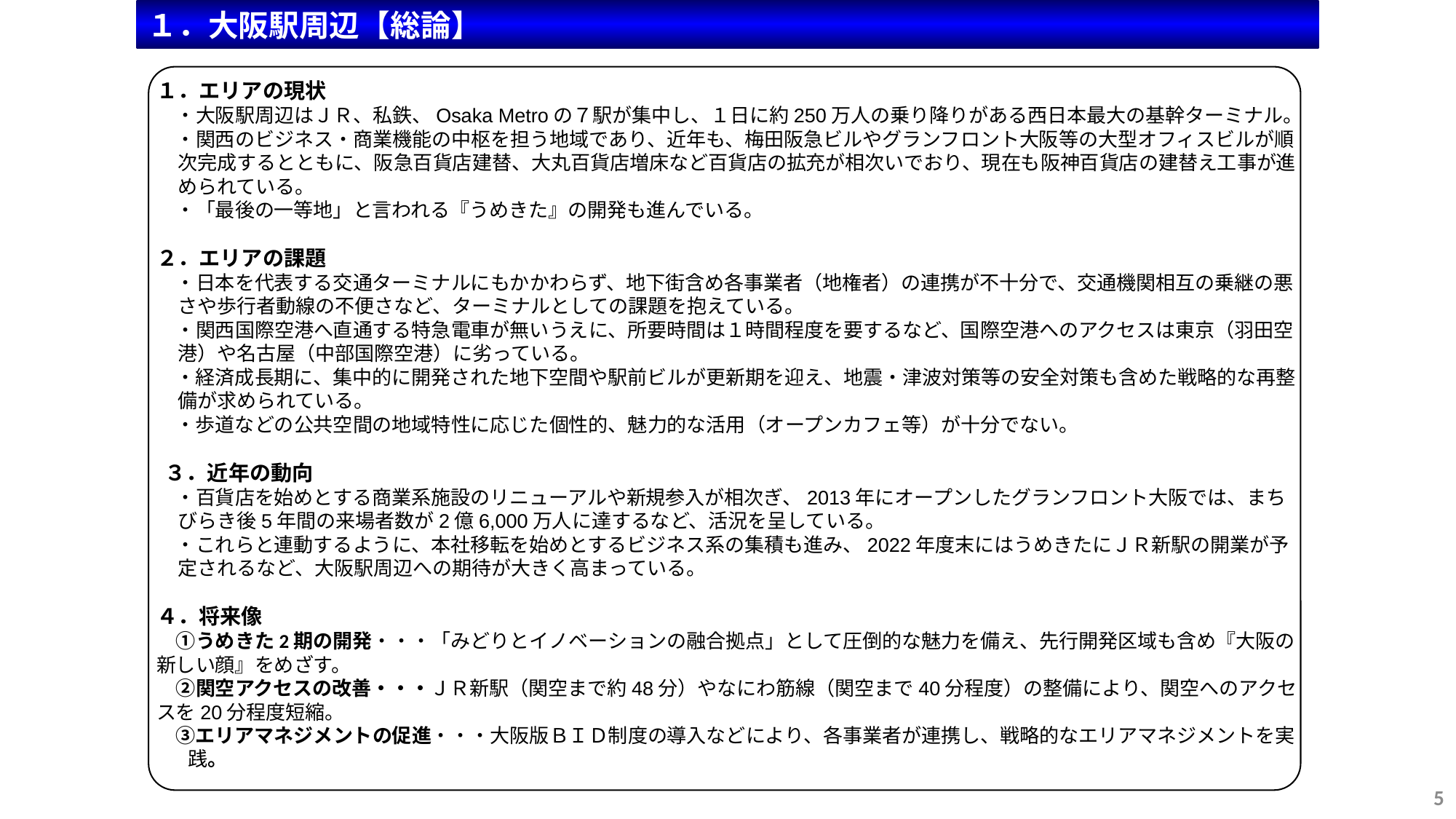

１．大阪駅周辺【総論】

１．エリアの現状
　・大阪駅周辺はＪＲ、私鉄、Osaka Metroの７駅が集中し、１日に約250万人の乗り降りがある西日本最大の基幹ターミナル。
　・関西のビジネス・商業機能の中枢を担う地域であり、近年も、梅田阪急ビルやグランフロント大阪等の大型オフィスビルが順次完成するとともに、阪急百貨店建替、大丸百貨店増床など百貨店の拡充が相次いでおり、現在も阪神百貨店の建替え工事が進められている。
　・「最後の一等地」と言われる『うめきた』の開発も進んでいる。

２．エリアの課題
　・日本を代表する交通ターミナルにもかかわらず、地下街含め各事業者（地権者）の連携が不十分で、交通機関相互の乗継の悪さや歩行者動線の不便さなど、ターミナルとしての課題を抱えている。
　・関西国際空港へ直通する特急電車が無いうえに、所要時間は１時間程度を要するなど、国際空港へのアクセスは東京（羽田空港）や名古屋（中部国際空港）に劣っている。
　・経済成長期に、集中的に開発された地下空間や駅前ビルが更新期を迎え、地震・津波対策等の安全対策も含めた戦略的な再整備が求められている。
　・歩道などの公共空間の地域特性に応じた個性的、魅力的な活用（オープンカフェ等）が十分でない。

 ３．近年の動向
　・百貨店を始めとする商業系施設のリニューアルや新規参入が相次ぎ、2013年にオープンしたグランフロント大阪では、まちびらき後5年間の来場者数が2億6,000万人に達するなど、活況を呈している。
　・これらと連動するように、本社移転を始めとするビジネス系の集積も進み、2022年度末にはうめきたにＪＲ新駅の開業が予定されるなど、大阪駅周辺への期待が大きく高まっている。

４．将来像
　①うめきた2期の開発・・・「みどりとイノベーションの融合拠点」として圧倒的な魅力を備え、先行開発区域も含め『大阪の新しい顔』をめざす。
　②関空アクセスの改善・・・ＪＲ新駅（関空まで約48分）やなにわ筋線（関空まで40分程度）の整備により、関空へのアクセスを20分程度短縮。
　③エリアマネジメントの促進・・・大阪版ＢＩＤ制度の導入などにより、各事業者が連携し、戦略的なエリアマネジメントを実践。

5